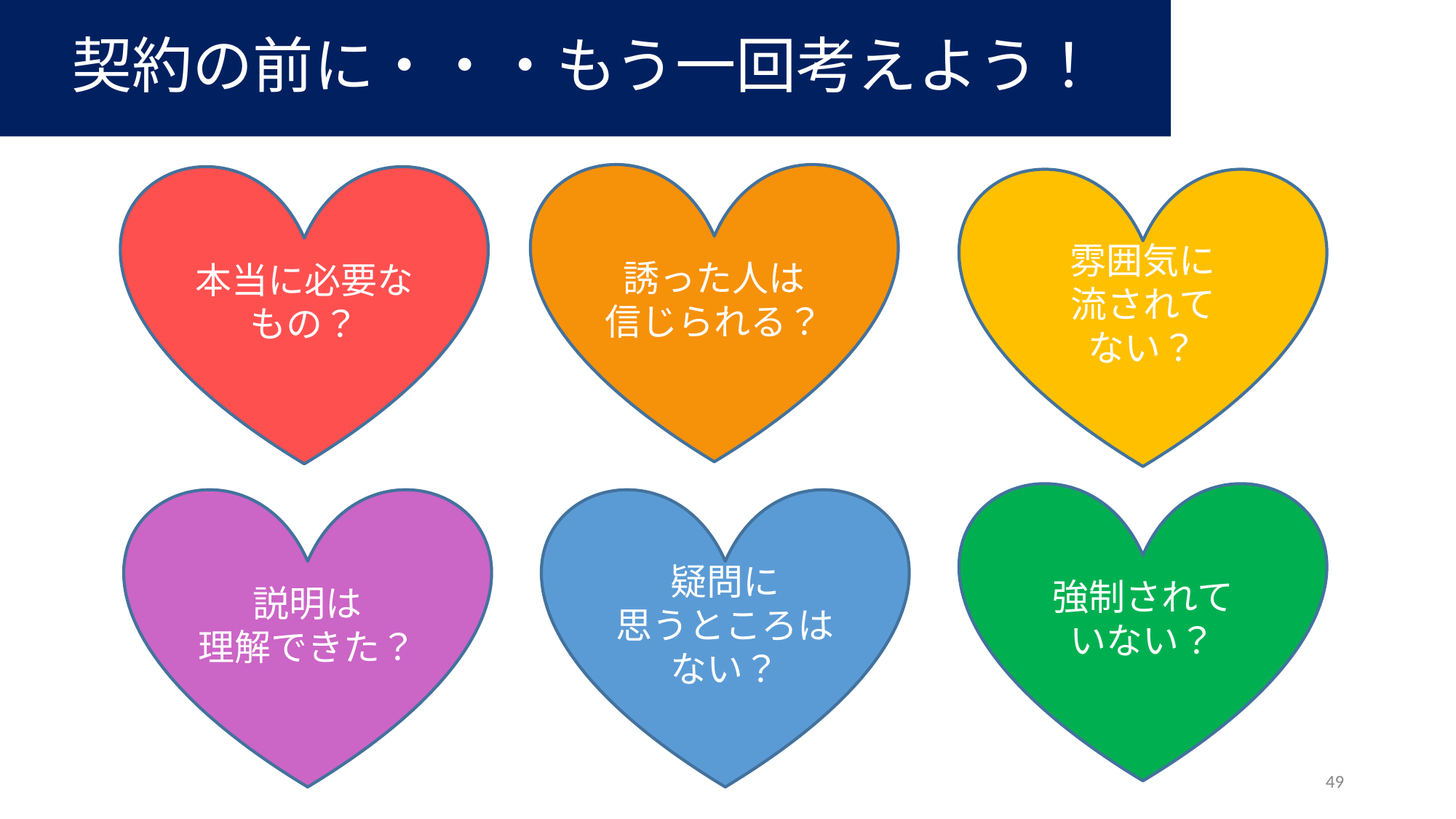

# 契約の前に・・・もう一回考えよう！
誘った人は
信じられる？
本当に必要なもの？
雰囲気に
流されて
ない？
強制されて
いない？
説明は
理解できた？
疑問に
思うところは
ない？
49